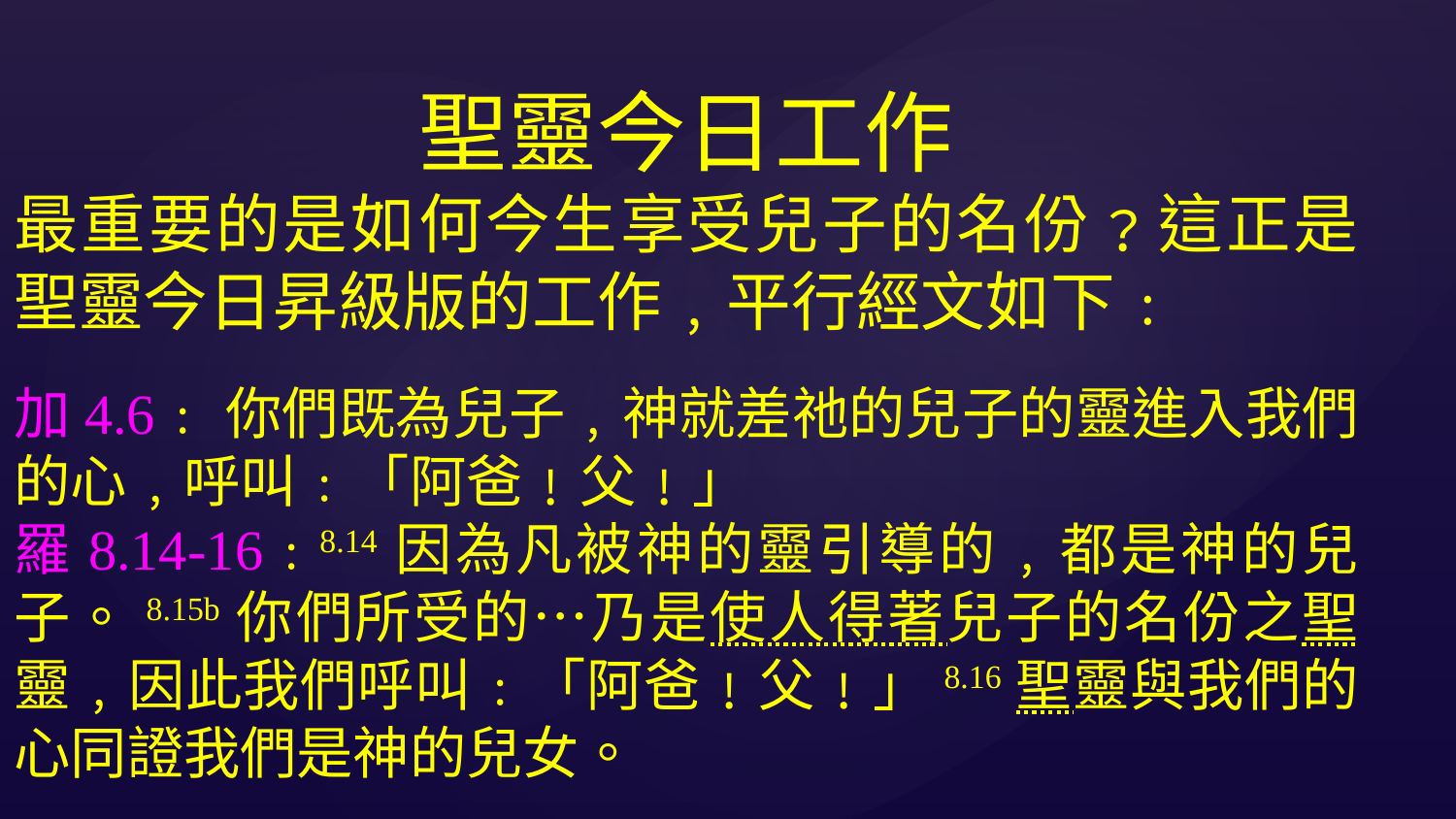

聖靈今日工作
最重要的是如何今生享受兒子的名份﹖這正是聖靈今日昇級版的工作﹐平行經文如下﹕

加4.6﹕你們既為兒子﹐神就差祂的兒子的靈進入我們的心﹐呼叫﹕「阿爸﹗父﹗」
羅8.14-16﹕8.14因為凡被神的靈引導的﹐都是神的兒子。8.15b你們所受的…乃是使人得著兒子的名份之聖靈﹐因此我們呼叫﹕「阿爸﹗父﹗」8.16聖靈與我們的心同證我們是神的兒女。